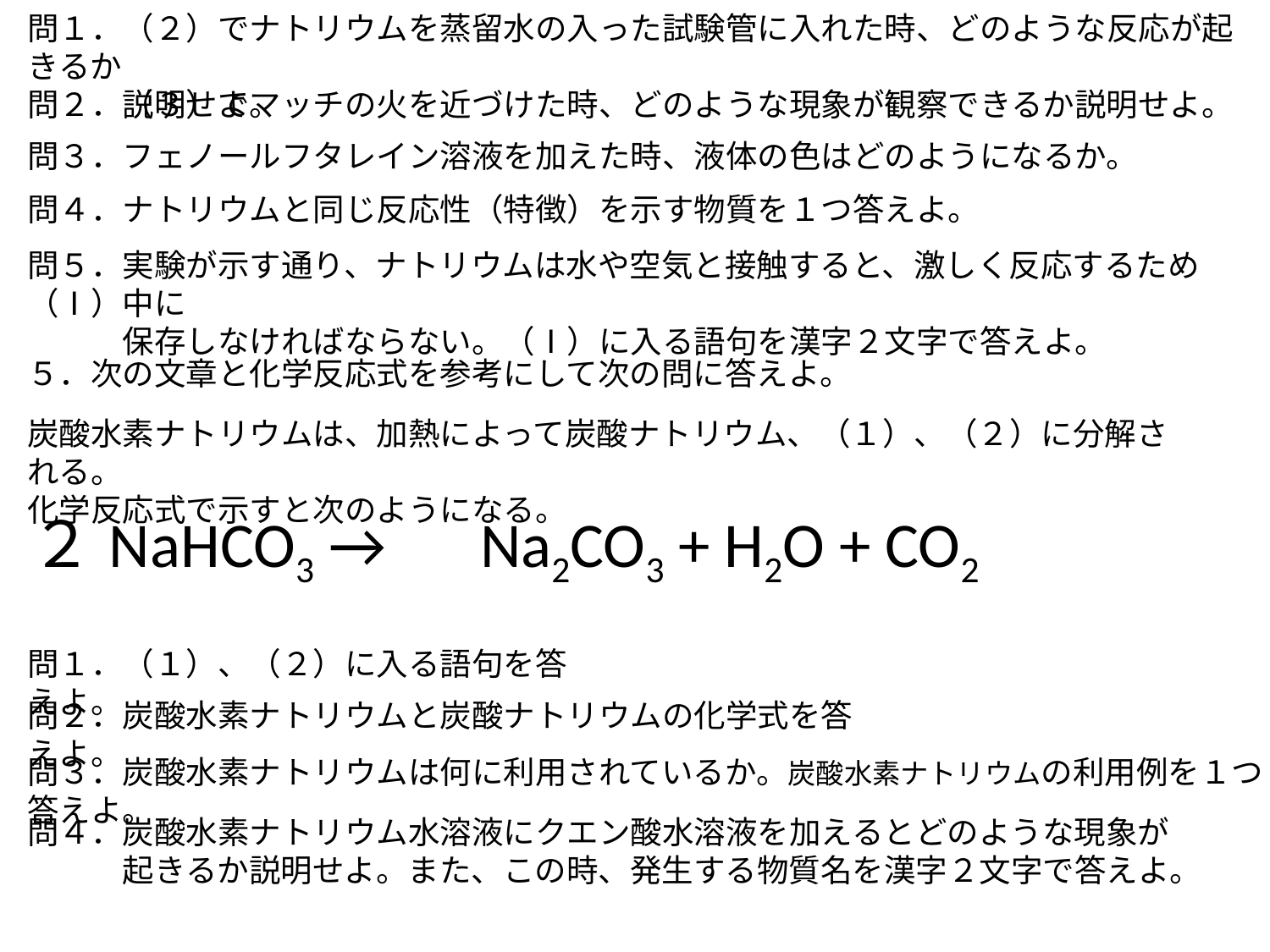

問１．（２）でナトリウムを蒸留水の入った試験管に入れた時、どのような反応が起きるか
　　　説明せよ。
問２．（３）でマッチの火を近づけた時、どのような現象が観察できるか説明せよ。
問３．フェノールフタレイン溶液を加えた時、液体の色はどのようになるか。
問４．ナトリウムと同じ反応性（特徴）を示す物質を１つ答えよ。
問５．実験が示す通り、ナトリウムは水や空気と接触すると、激しく反応するため（Ⅰ）中に
　　　保存しなければならない。（Ⅰ）に入る語句を漢字２文字で答えよ。
５．次の文章と化学反応式を参考にして次の問に答えよ。
炭酸水素ナトリウムは、加熱によって炭酸ナトリウム、（１）、（２）に分解される。
化学反応式で示すと次のようになる。
２NaHCO3 →　Na2CO3 + H2O + CO2
問１．（１）、（２）に入る語句を答えよ。
問２．炭酸水素ナトリウムと炭酸ナトリウムの化学式を答えよ。
問３．炭酸水素ナトリウムは何に利用されているか。炭酸水素ナトリウムの利用例を１つ答えよ。
問４．炭酸水素ナトリウム水溶液にクエン酸水溶液を加えるとどのような現象が
　　　起きるか説明せよ。また、この時、発生する物質名を漢字２文字で答えよ。